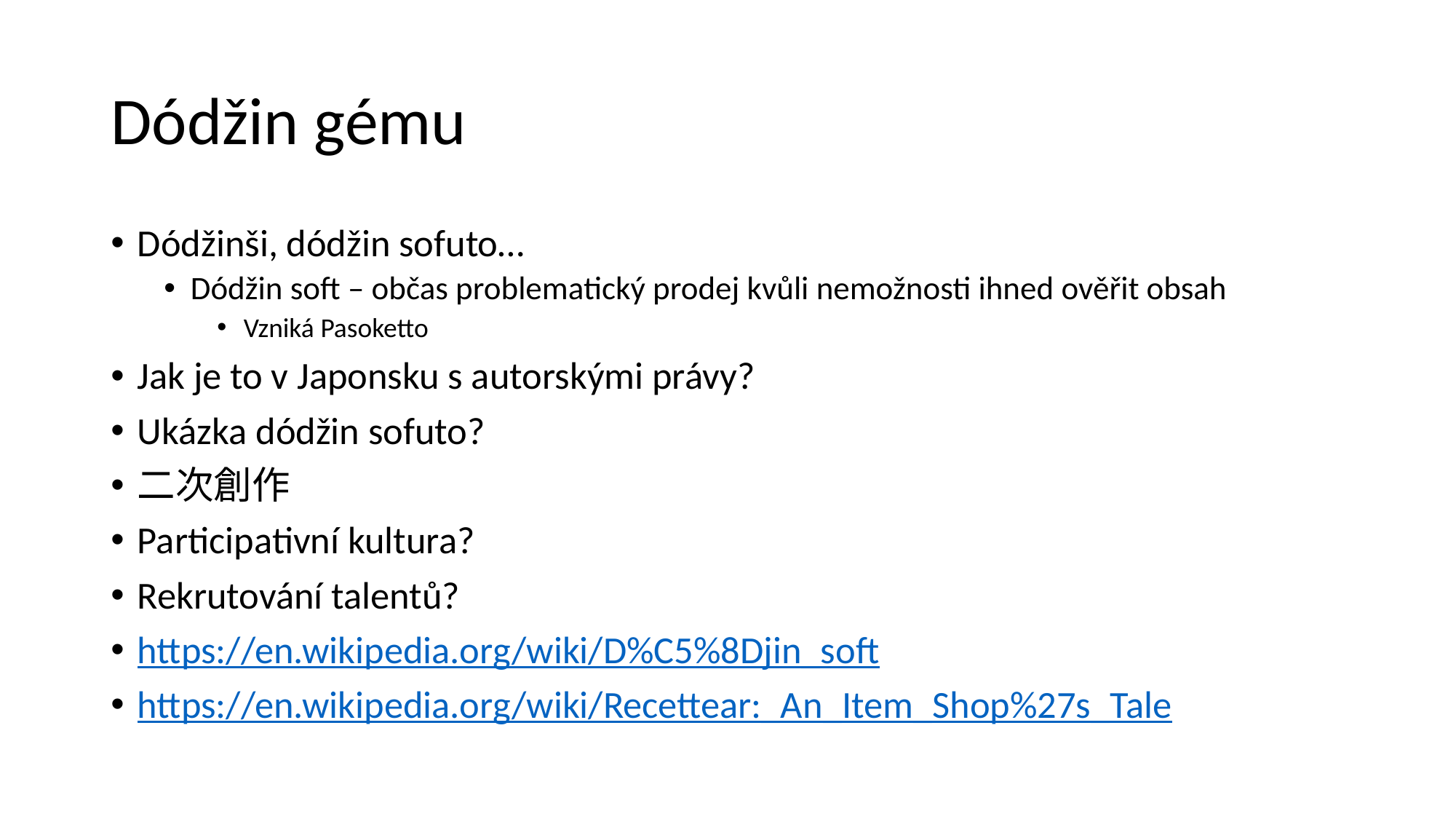

# Dódžin gému
Dódžinši, dódžin sofuto…
Dódžin soft – občas problematický prodej kvůli nemožnosti ihned ověřit obsah
Vzniká Pasoketto
Jak je to v Japonsku s autorskými právy?
Ukázka dódžin sofuto?
二次創作
Participativní kultura?
Rekrutování talentů?
https://en.wikipedia.org/wiki/D%C5%8Djin_soft
https://en.wikipedia.org/wiki/Recettear:_An_Item_Shop%27s_Tale